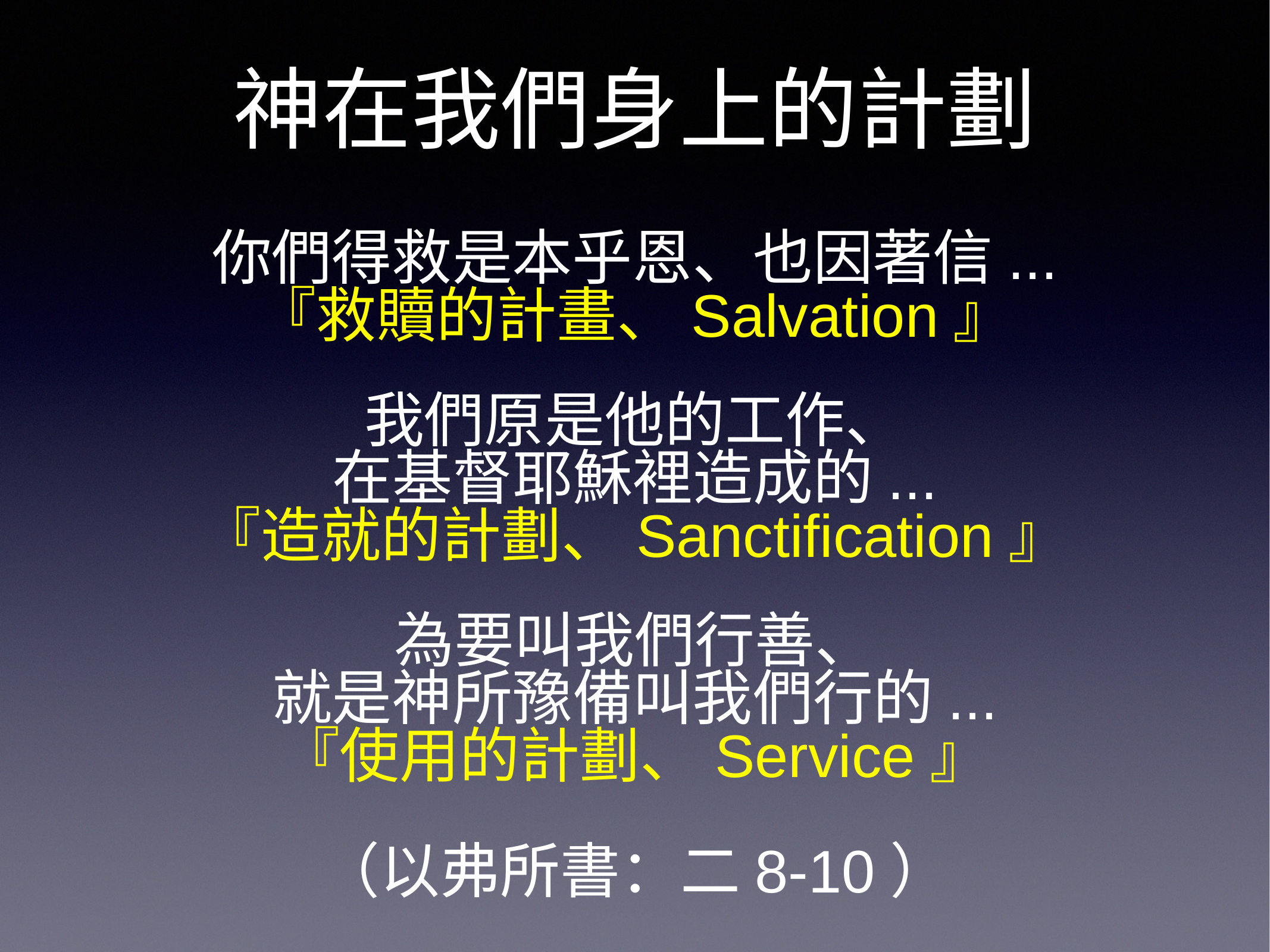

# 神在我們身上的計劃
你們得救是本乎恩、也因著信...
『救贖的計畫、Salvation』
我們原是他的工作、
在基督耶穌裡造成的...
『造就的計劃、Sanctification』
為要叫我們行善、
就是神所豫備叫我們行的...
『使用的計劃、Service』
（以弗所書：二8-10）